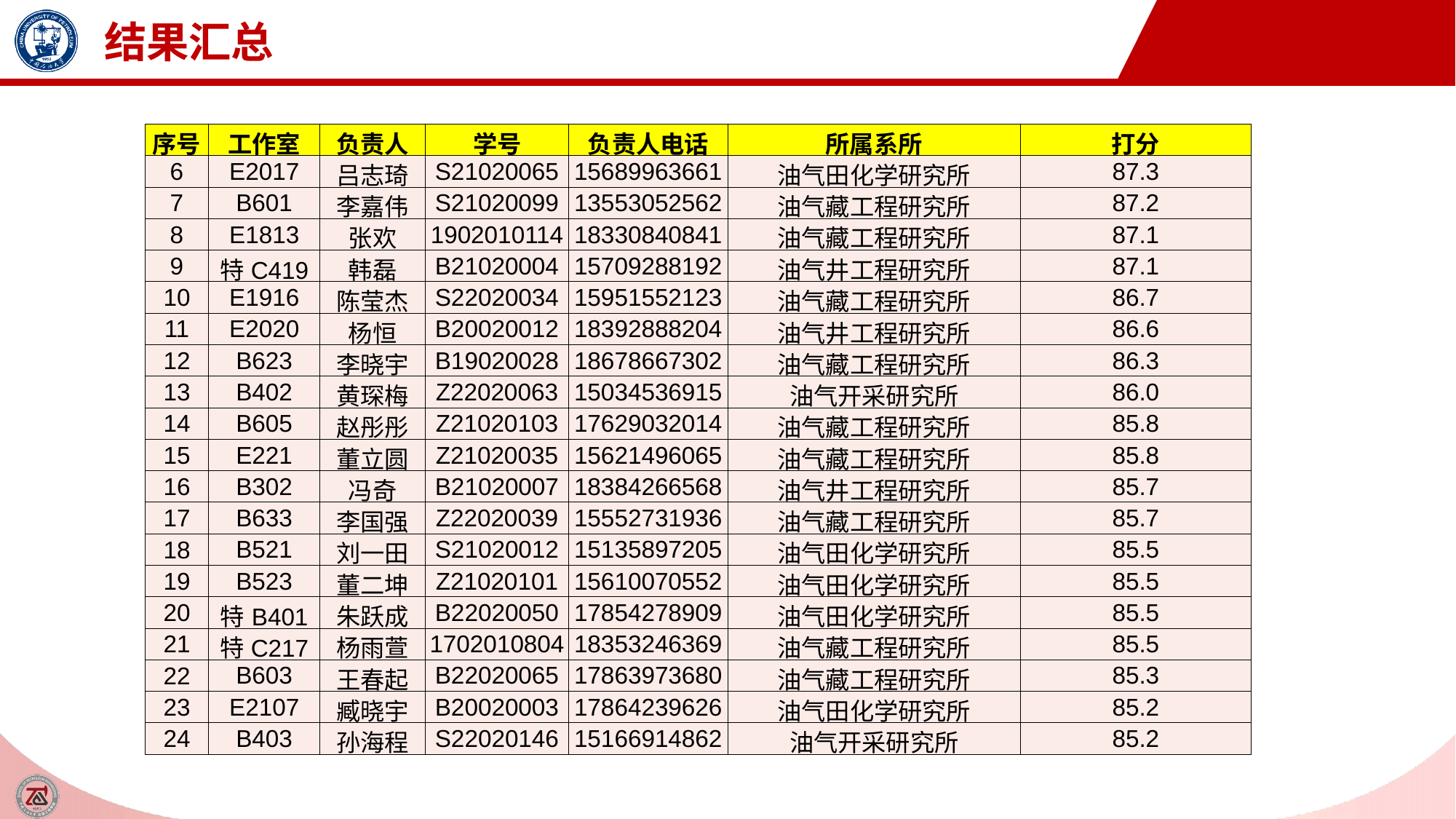

结果汇总
| 序号 | 工作室 | 负责人 | 学号 | 负责人电话 | 所属系所 | 打分 |
| --- | --- | --- | --- | --- | --- | --- |
| 6 | E2017 | 吕志琦 | S21020065 | 15689963661 | 油气田化学研究所 | 87.3 |
| 7 | B601 | 李嘉伟 | S21020099 | 13553052562 | 油气藏工程研究所 | 87.2 |
| 8 | E1813 | 张欢 | 1902010114 | 18330840841 | 油气藏工程研究所 | 87.1 |
| 9 | 特C419 | 韩磊 | B21020004 | 15709288192 | 油气井工程研究所 | 87.1 |
| 10 | E1916 | 陈莹杰 | S22020034 | 15951552123 | 油气藏工程研究所 | 86.7 |
| 11 | E2020 | 杨恒 | B20020012 | 18392888204 | 油气井工程研究所 | 86.6 |
| 12 | B623 | 李晓宇 | B19020028 | 18678667302 | 油气藏工程研究所 | 86.3 |
| 13 | B402 | 黄琛梅 | Z22020063 | 15034536915 | 油气开采研究所 | 86.0 |
| 14 | B605 | 赵彤彤 | Z21020103 | 17629032014 | 油气藏工程研究所 | 85.8 |
| 15 | E221 | 董立圆 | Z21020035 | 15621496065 | 油气藏工程研究所 | 85.8 |
| 16 | B302 | 冯奇 | B21020007 | 18384266568 | 油气井工程研究所 | 85.7 |
| 17 | B633 | 李国强 | Z22020039 | 15552731936 | 油气藏工程研究所 | 85.7 |
| 18 | B521 | 刘一田 | S21020012 | 15135897205 | 油气田化学研究所 | 85.5 |
| 19 | B523 | 董二坤 | Z21020101 | 15610070552 | 油气田化学研究所 | 85.5 |
| 20 | 特B401 | 朱跃成 | B22020050 | 17854278909 | 油气田化学研究所 | 85.5 |
| 21 | 特C217 | 杨雨萱 | 1702010804 | 18353246369 | 油气藏工程研究所 | 85.5 |
| 22 | B603 | 王春起 | B22020065 | 17863973680 | 油气藏工程研究所 | 85.3 |
| 23 | E2107 | 臧晓宇 | B20020003 | 17864239626 | 油气田化学研究所 | 85.2 |
| 24 | B403 | 孙海程 | S22020146 | 15166914862 | 油气开采研究所 | 85.2 |